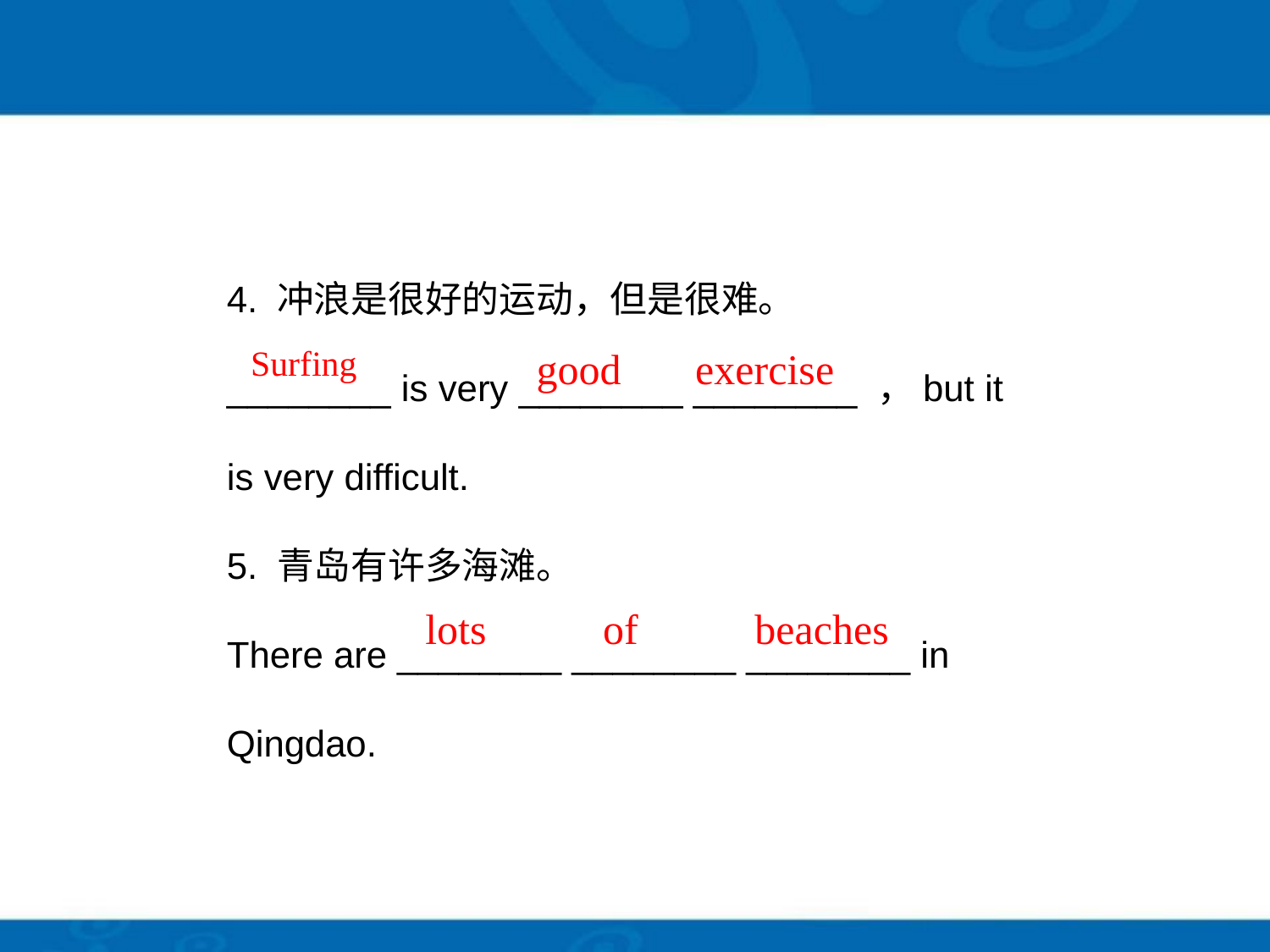

4. 冲浪是很好的运动，但是很难。
________ is very ________ ________ ，but it is very difficult.
5. 青岛有许多海滩。
There are ________ ________ ________ in Qingdao.
Surfing
good       exercise
lots           of           beaches